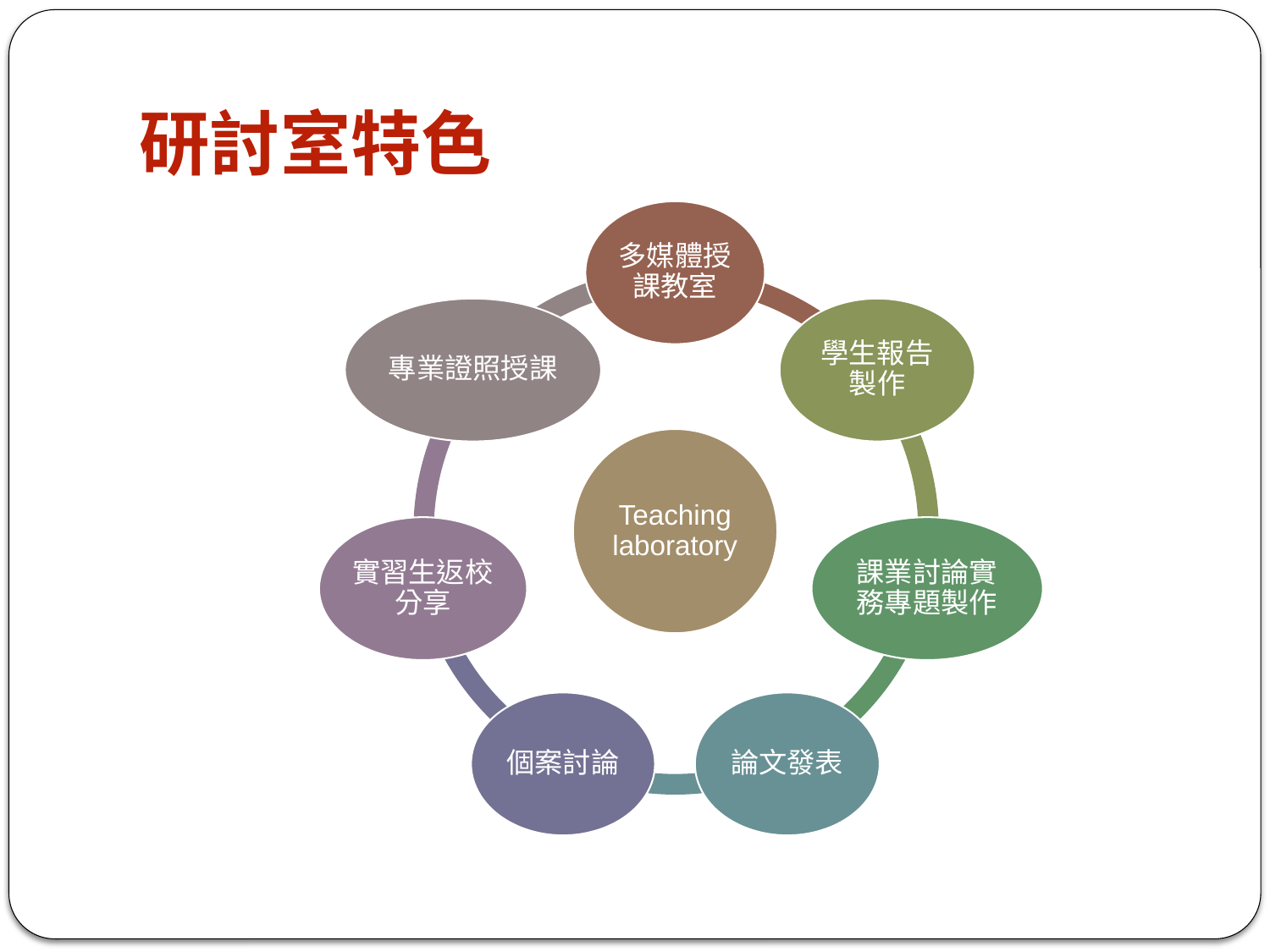

# 研討室特色
Teaching laboratory
多媒體授課教室
學生報告製作
課業討論實務專題製作
論文發表
個案討論
實習生返校分享
專業證照授課